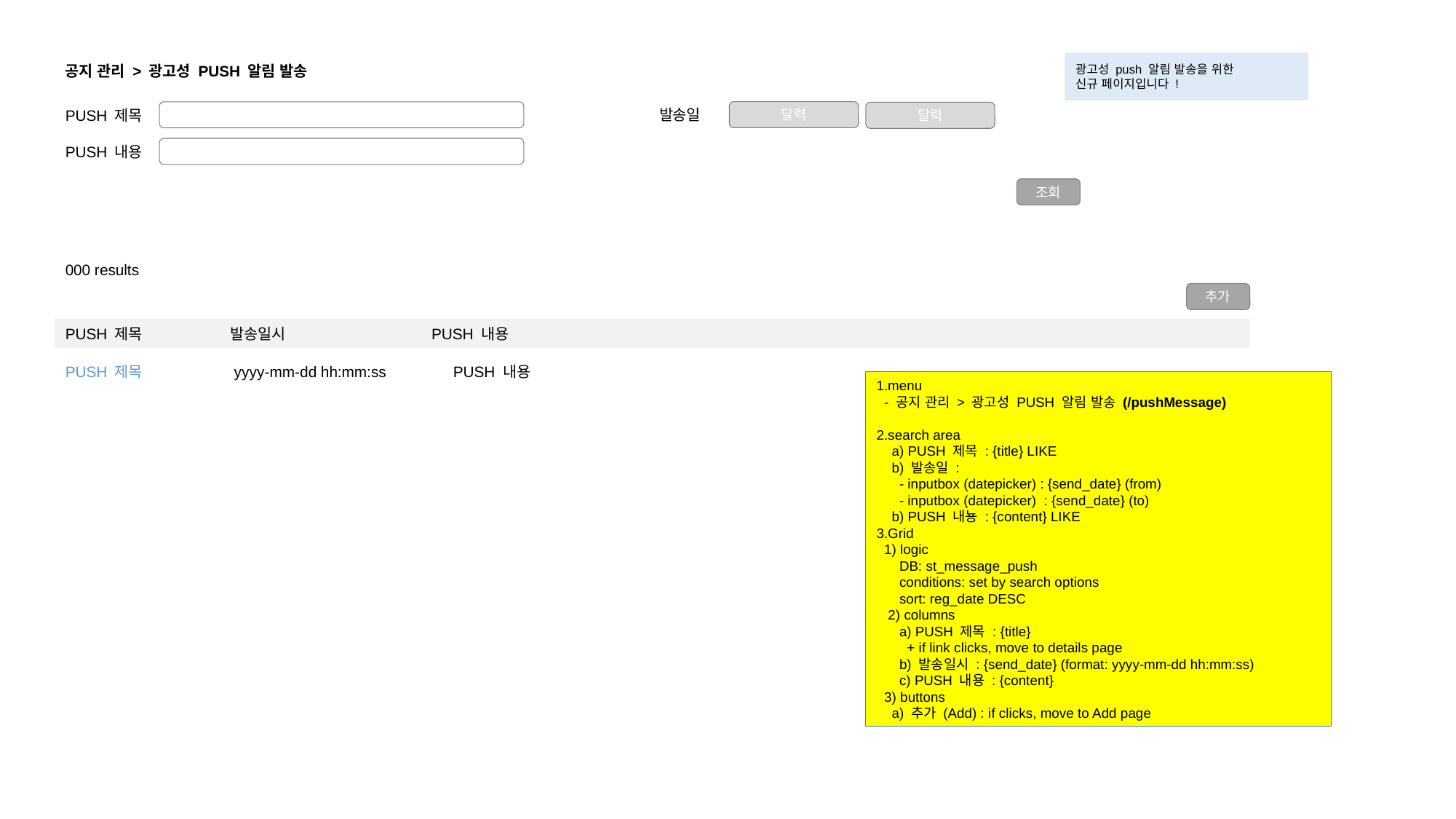

광고성 push 알림 발송을 위한
신규 페이지입니다 !
공지 관리 > 광고성 PUSH 알림 발송
발송일
PUSH 제목

PUSH 내용
달력

달력

조회
000 results
추가
PUSH 제목                     발송일시                                  PUSH 내용
PUSH 제목                     yyyy-mm-dd hh:mm:ss                PUSH 내용
1.menu
  - 공지 관리 > 광고성 PUSH 알림 발송 (/pushMessage)

2.search area
    a) PUSH 제목 : {title} LIKE
    b) 발송일 :
      - inputbox (datepicker) : {send_date} (from)
      - inputbox (datepicker)  : {send_date} (to)
    b) PUSH 내뇽 : {content} LIKE
3.Grid
  1) logic
      DB: st_message_push
      conditions: set by search options
      sort: reg_date DESC
   2) columns
      a) PUSH 제목 : {title}
        + if link clicks, move to details page
      b) 발송일시 : {send_date} (format: yyyy-mm-dd hh:mm:ss)
      c) PUSH 내용 : {content}
  3) buttons
    a) 추가 (Add) : if clicks, move to Add page